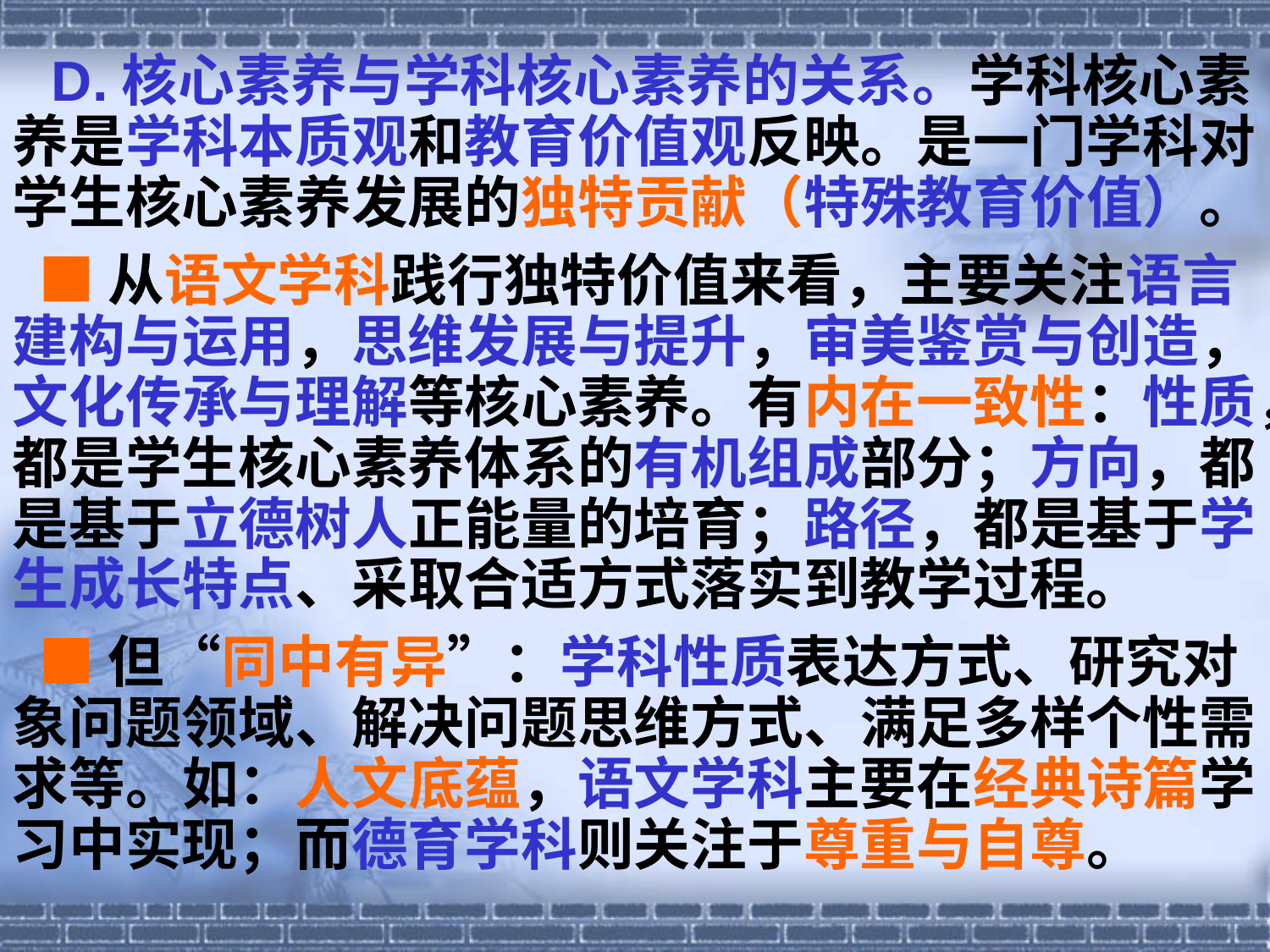

D.核心素养与学科核心素养的关系。学科核心素养是学科本质观和教育价值观反映。是一门学科对学生核心素养发展的独特贡献（特殊教育价值）。
  ■从语文学科践行独特价值来看，主要关注语言建构与运用，思维发展与提升，审美鉴赏与创造，文化传承与理解等核心素养。有内在一致性：性质，都是学生核心素养体系的有机组成部分；方向，都是基于立德树人正能量的培育；路径，都是基于学生成长特点、采取合适方式落实到教学过程。
  ■但“同中有异”：学科性质表达方式、研究对象问题领域、解决问题思维方式、满足多样个性需求等。如：人文底蕴，语文学科主要在经典诗篇学习中实现；而德育学科则关注于尊重与自尊。